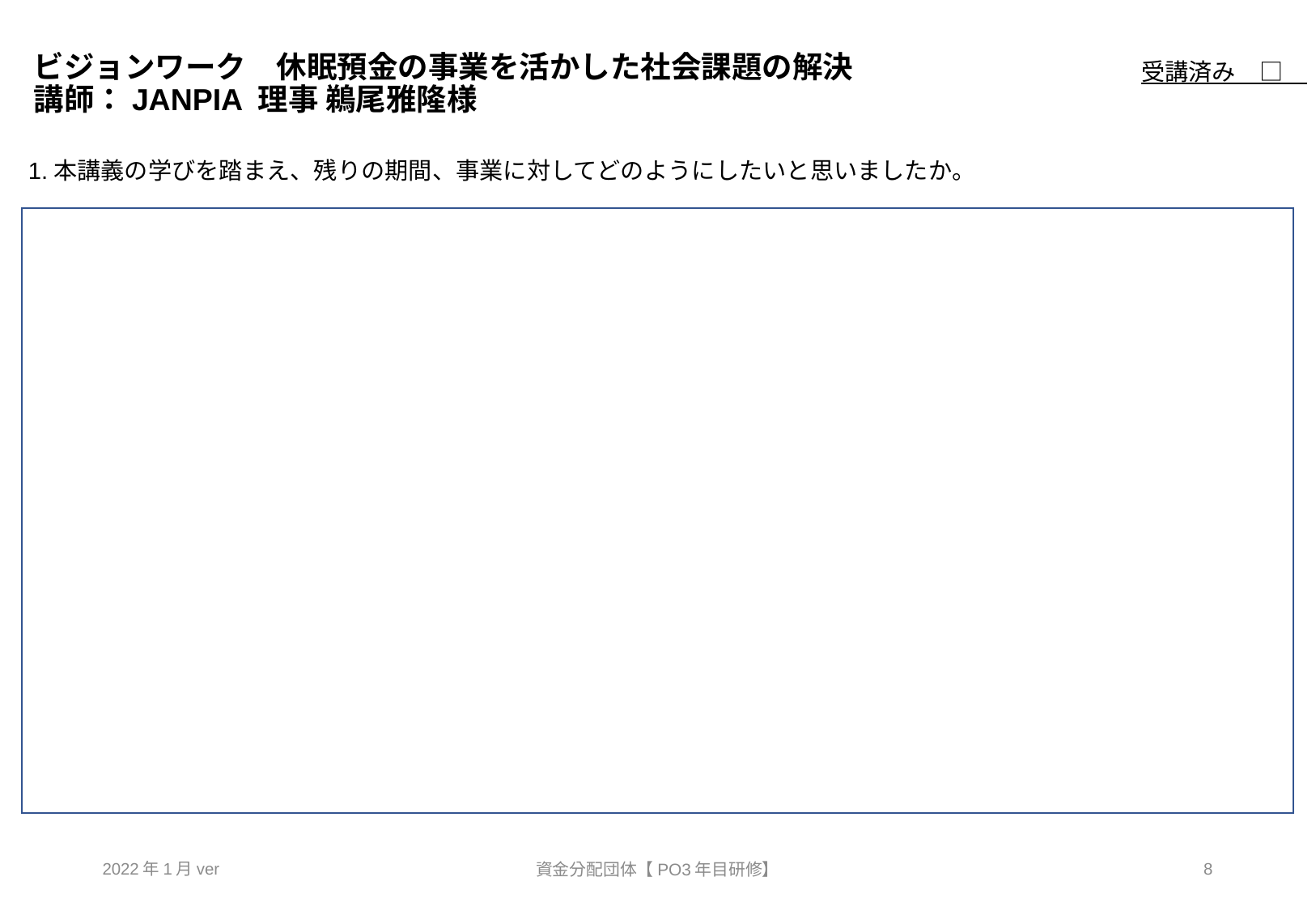

# ビジョンワーク　休眠預金の事業を活かした社会課題の解決　 講師：JANPIA 理事 鵜尾雅隆様
受講済み　□
1.本講義の学びを踏まえ、残りの期間、事業に対してどのようにしたいと思いましたか。

2022年1月ver
資金分配団体【PO3年目研修】
8